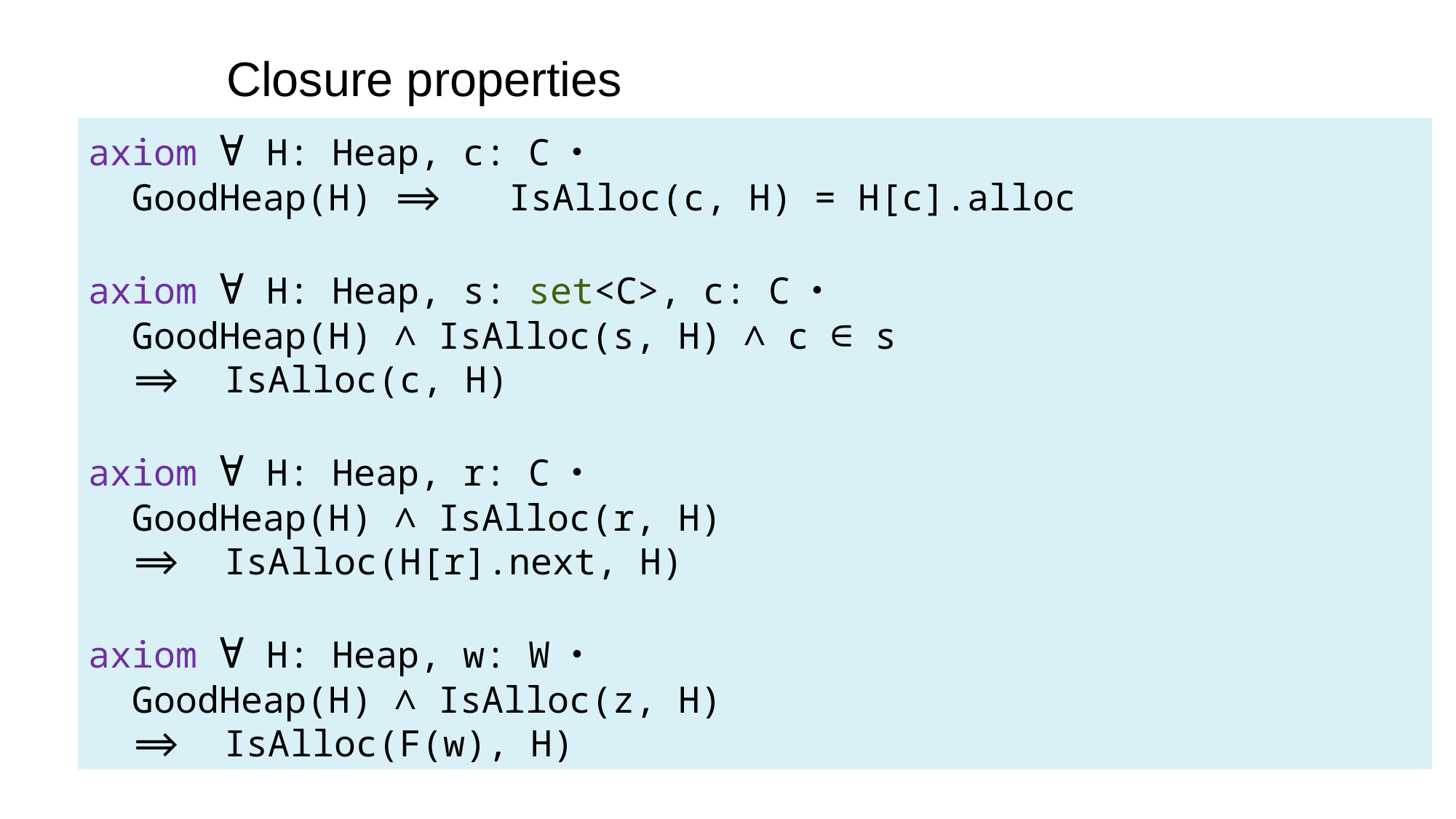

Closure properties
axiom ∀ H: Heap, c: C・
  GoodHeap(H) ⟹   IsAlloc(c, H) = H[c].alloc

axiom ∀ H: Heap, s: set<C>, c: C・
  GoodHeap(H) ∧ IsAlloc(s, H) ∧ c ∈ s
  ⟹  IsAlloc(c, H)

axiom ∀ H: Heap, r: C・
  GoodHeap(H) ∧ IsAlloc(r, H)
  ⟹  IsAlloc(H[r].next, H)

axiom ∀ H: Heap, w: W・
  GoodHeap(H) ∧ IsAlloc(z, H)
  ⟹  IsAlloc(F(w), H)